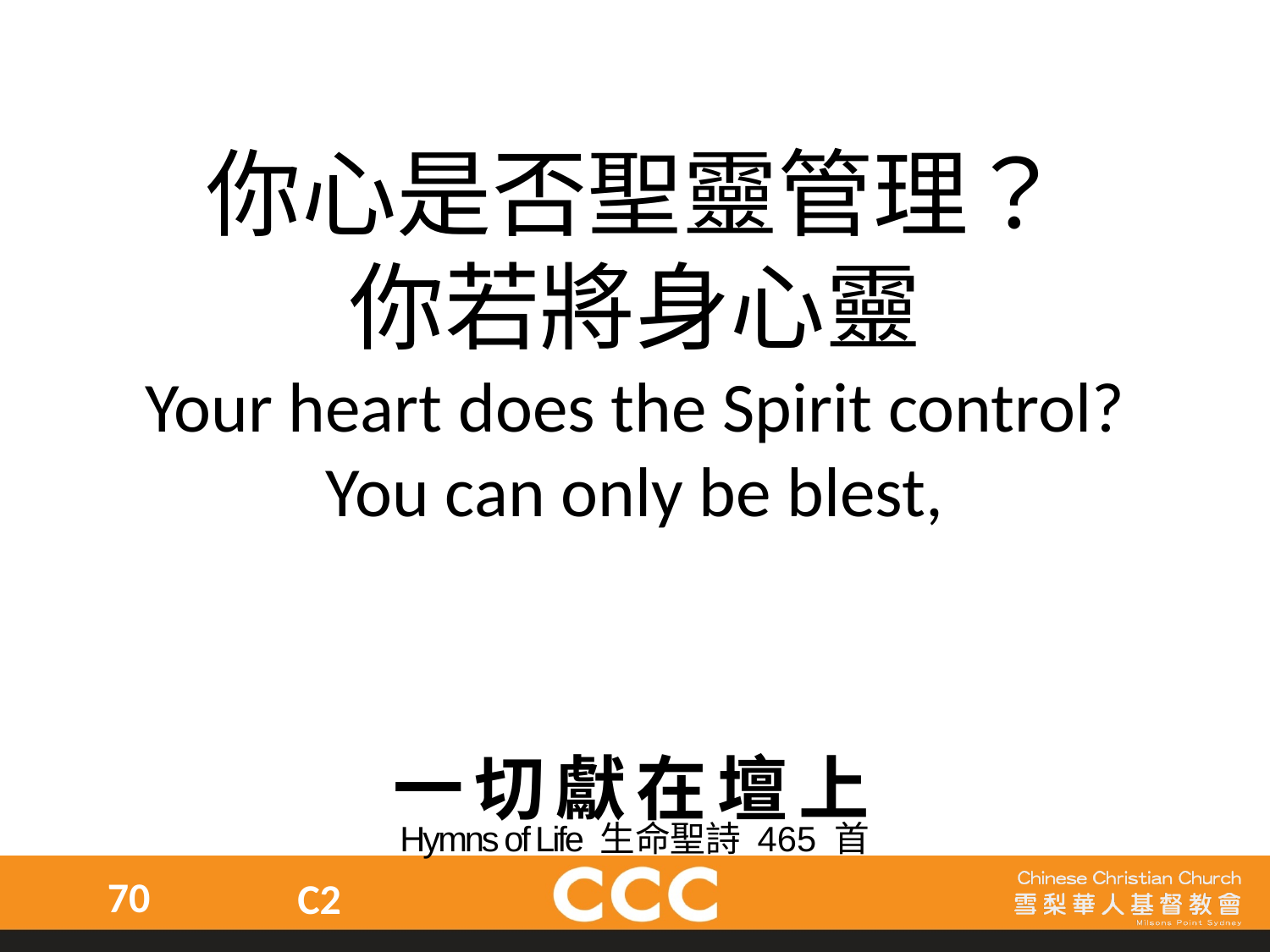

你心是否聖靈管理？
你若將身心靈
Your heart does the Spirit control?
You can only be blest,
一切獻在壇上
Hymns of Life 生命聖詩 465 首
70
C2